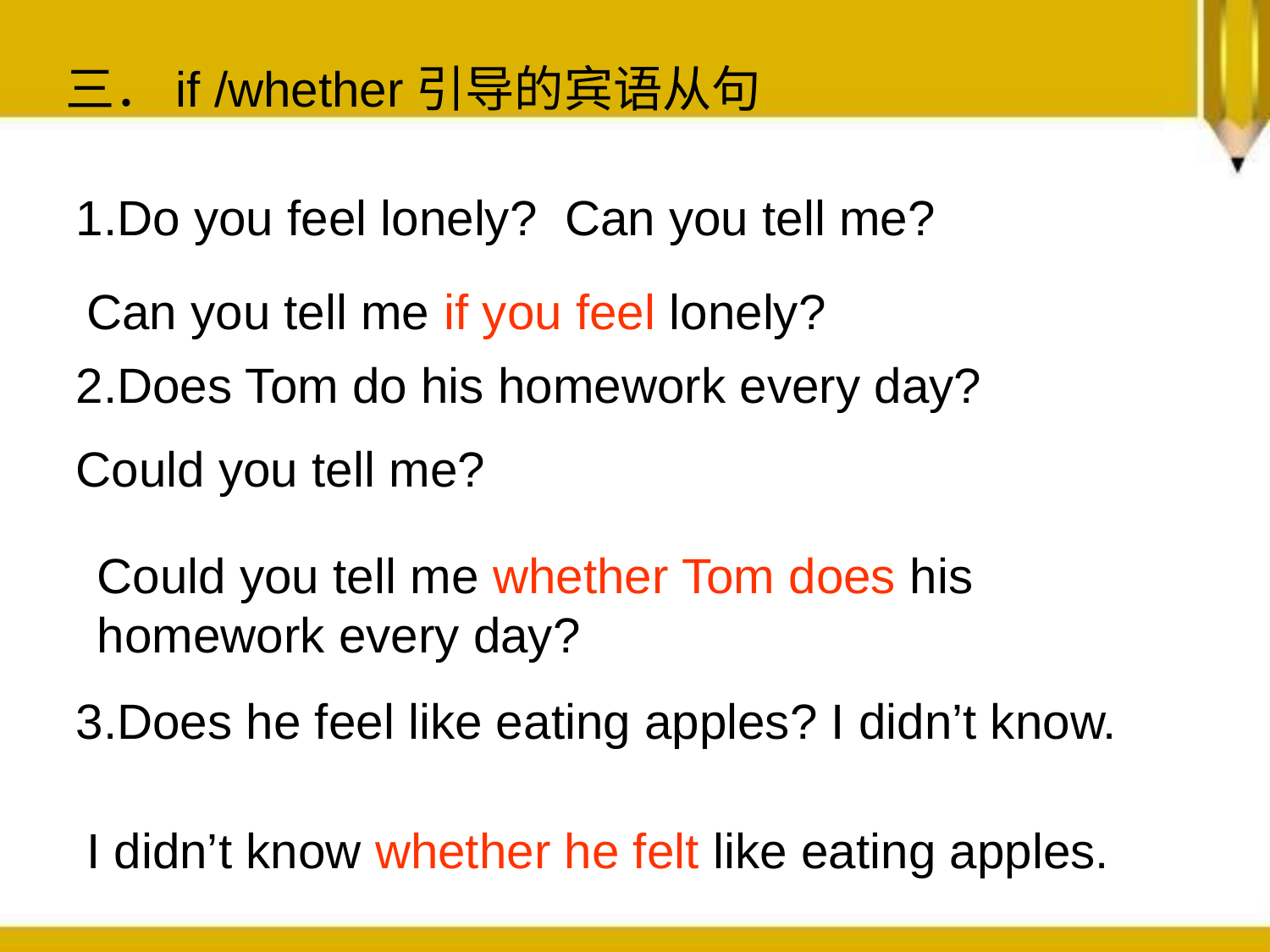

三．if /whether引导的宾语从句
1.Do you feel lonely?  Can you tell me?

2.Does Tom do his homework every day?
Could you tell me?

3.Does he feel like eating apples? I didn’t know.
Can you tell me if you feel lonely?
Could you tell me whether Tom does his homework every day?
I didn’t know whether he felt like eating apples.